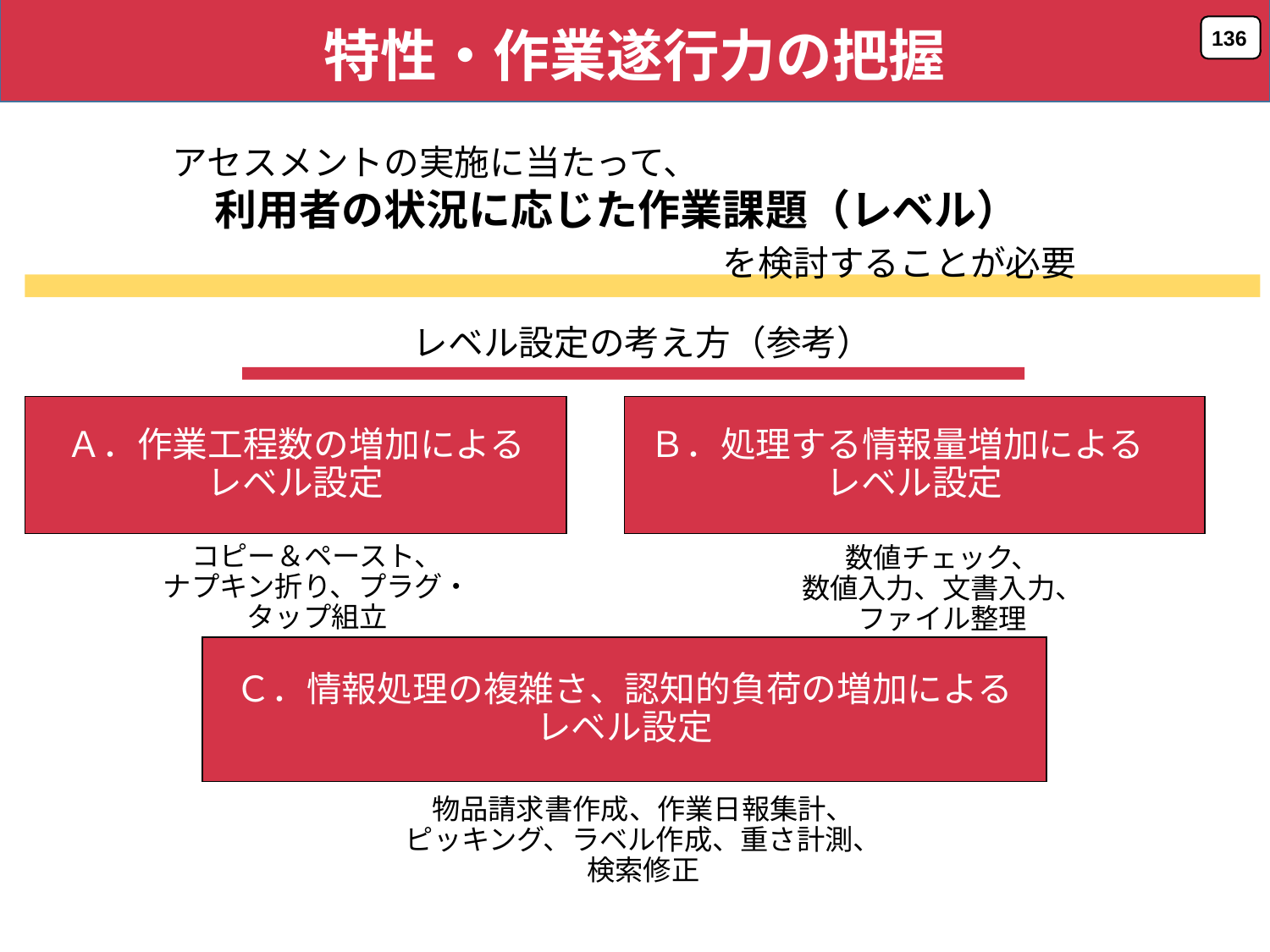

136
特性・作業遂行力の把握

アセスメントの実施に当たって、
　利用者の状況に応じた作業課題（レベル）
　　　　　　　　　　　　　を検討することが必要

レベル設定の考え方（参考）

Ａ．作業工程数の増加による
レベル設定
Ｂ．処理する情報量増加による
レベル設定
Ｃ．情報処理の複雑さ、認知的負荷の増加による
レベル設定
物品請求書作成、作業日報集計、
ピッキング、ラベル作成、重さ計測、
検索修正
コピー＆ペースト、
ナプキン折り、プラグ・
タップ組立
数値チェック、
数値入力、文書入力、
ファイル整理